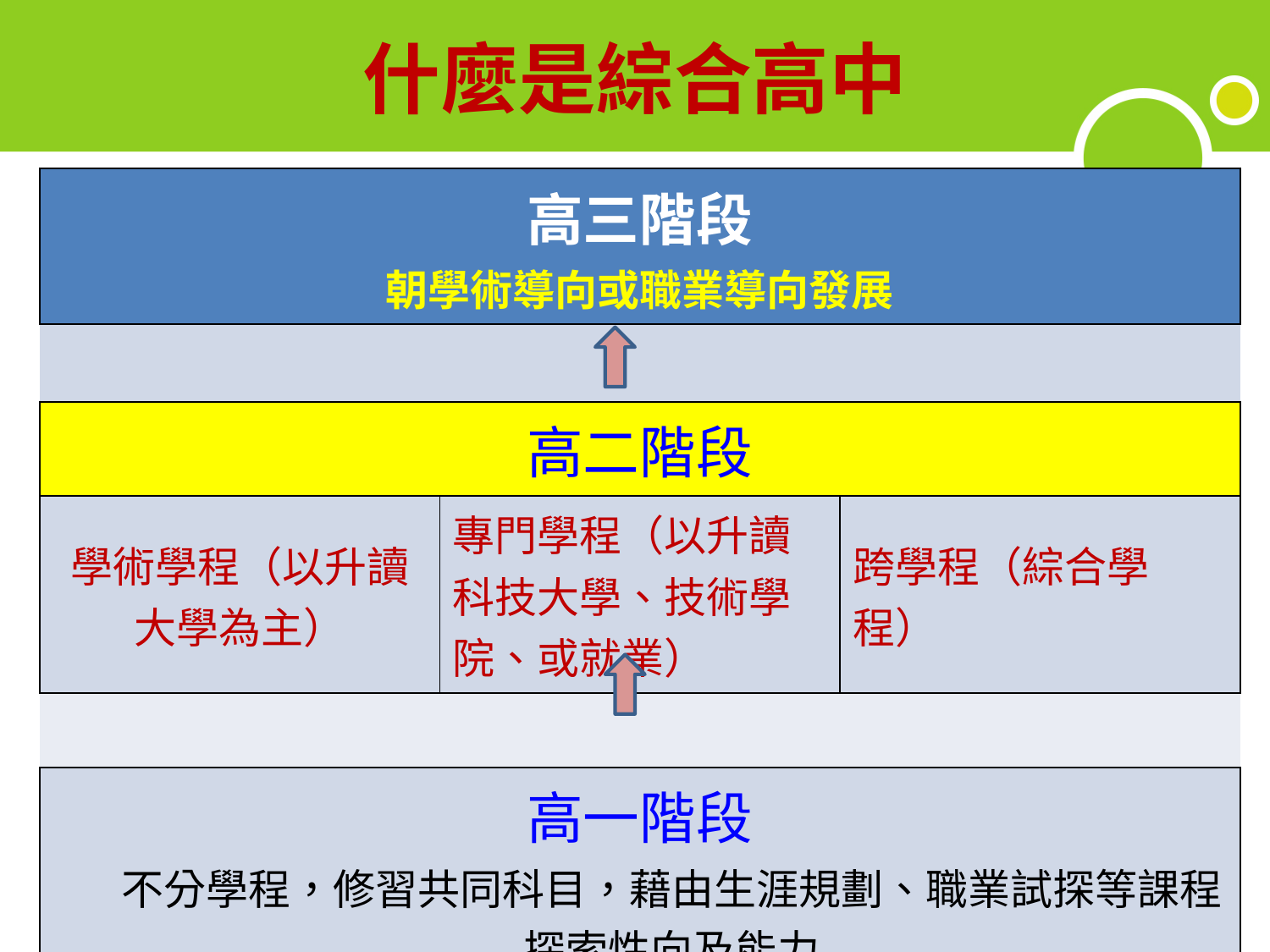

# 什麼是綜合高中
| 高三階段 朝學術導向或職業導向發展 |  |  |
| --- | --- | --- |
|  |  |  |
| 高二階段 |  |  |
| 學術學程（以升讀大學為主） | 專門學程（以升讀科技大學、技術學院、或就業） | 跨學程（綜合學程） |
|  |  |  |
| 高一階段 不分學程，修習共同科目，藉由生涯規劃、職業試探等課程探索性向及能力 |  |  |